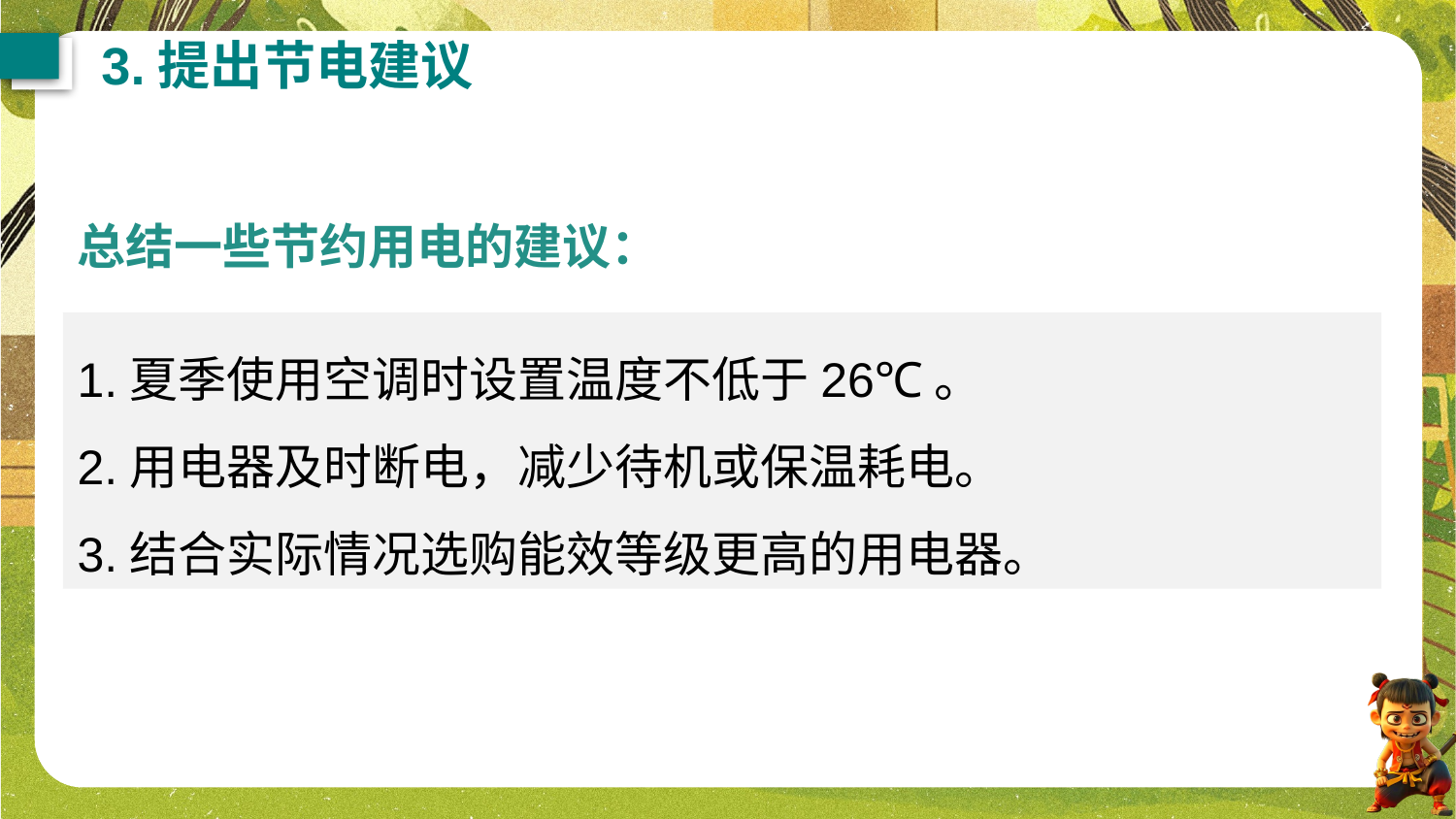

3.提出节电建议

总结一些节约用电的建议：
1.夏季使用空调时设置温度不低于26℃。
2.用电器及时断电，减少待机或保温耗电。
3.结合实际情况选购能效等级更高的用电器。